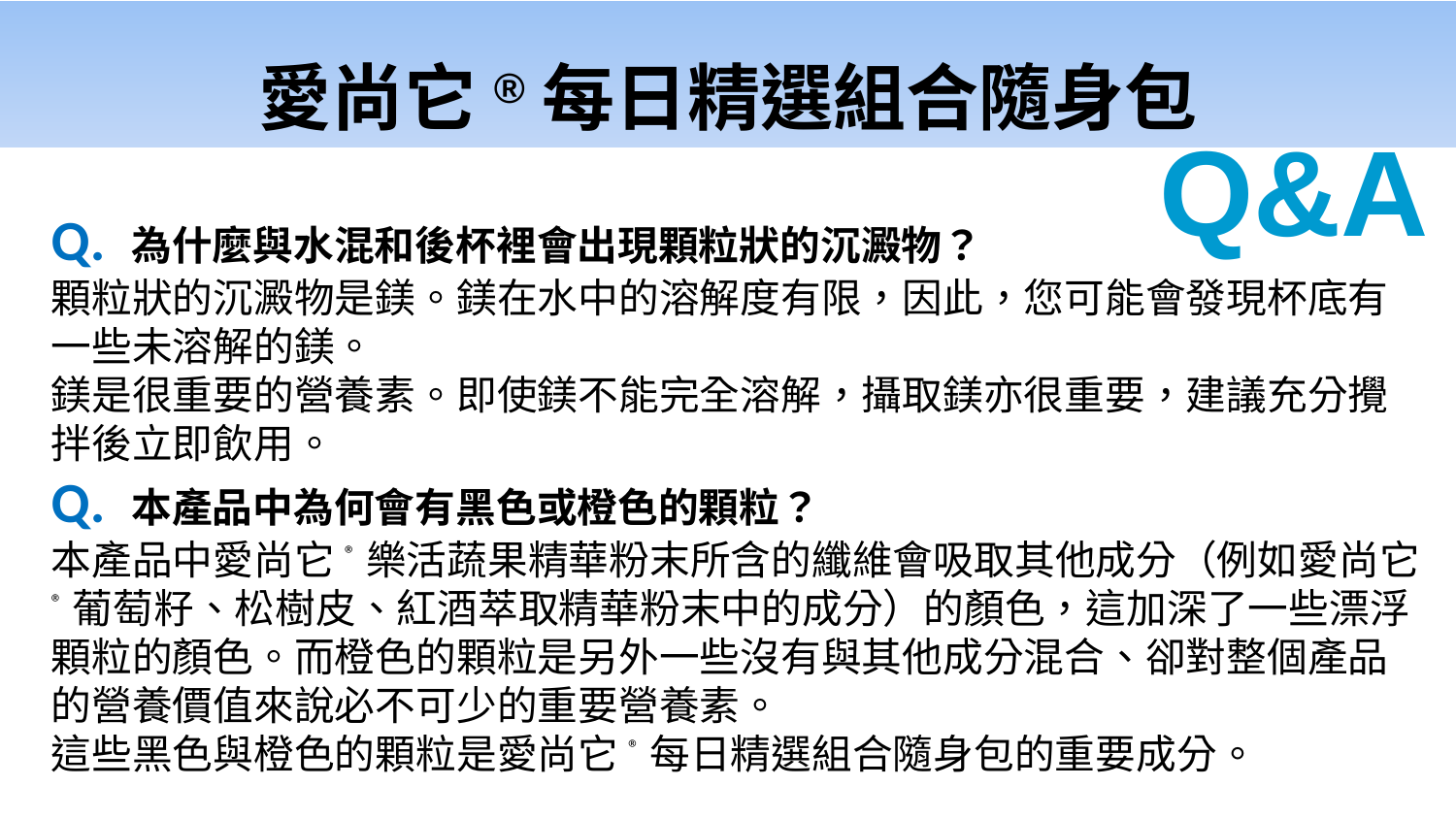

愛尚它®每日精選組合隨身包
Q&A
Q. 為什麼與水混和後杯裡會出現顆粒狀的沉澱物？
顆粒狀的沉澱物是鎂。鎂在水中的溶解度有限，因此，您可能會發現杯底有一些未溶解的鎂。
鎂是很重要的營養素。即使鎂不能完全溶解，攝取鎂亦很重要，建議充分攪拌後立即飲用。
Q. 本產品中為何會有黑色或橙色的顆粒？
本產品中愛尚它®樂活蔬果精華粉末所含的纖維會吸取其他成分（例如愛尚它®葡萄籽、松樹皮、紅酒萃取精華粉末中的成分）的顏色，這加深了一些漂浮顆粒的顏色。而橙色的顆粒是另外一些沒有與其他成分混合、卻對整個產品的營養價值來說必不可少的重要營養素。
這些黑色與橙色的顆粒是愛尚它®每日精選組合隨身包的重要成分。